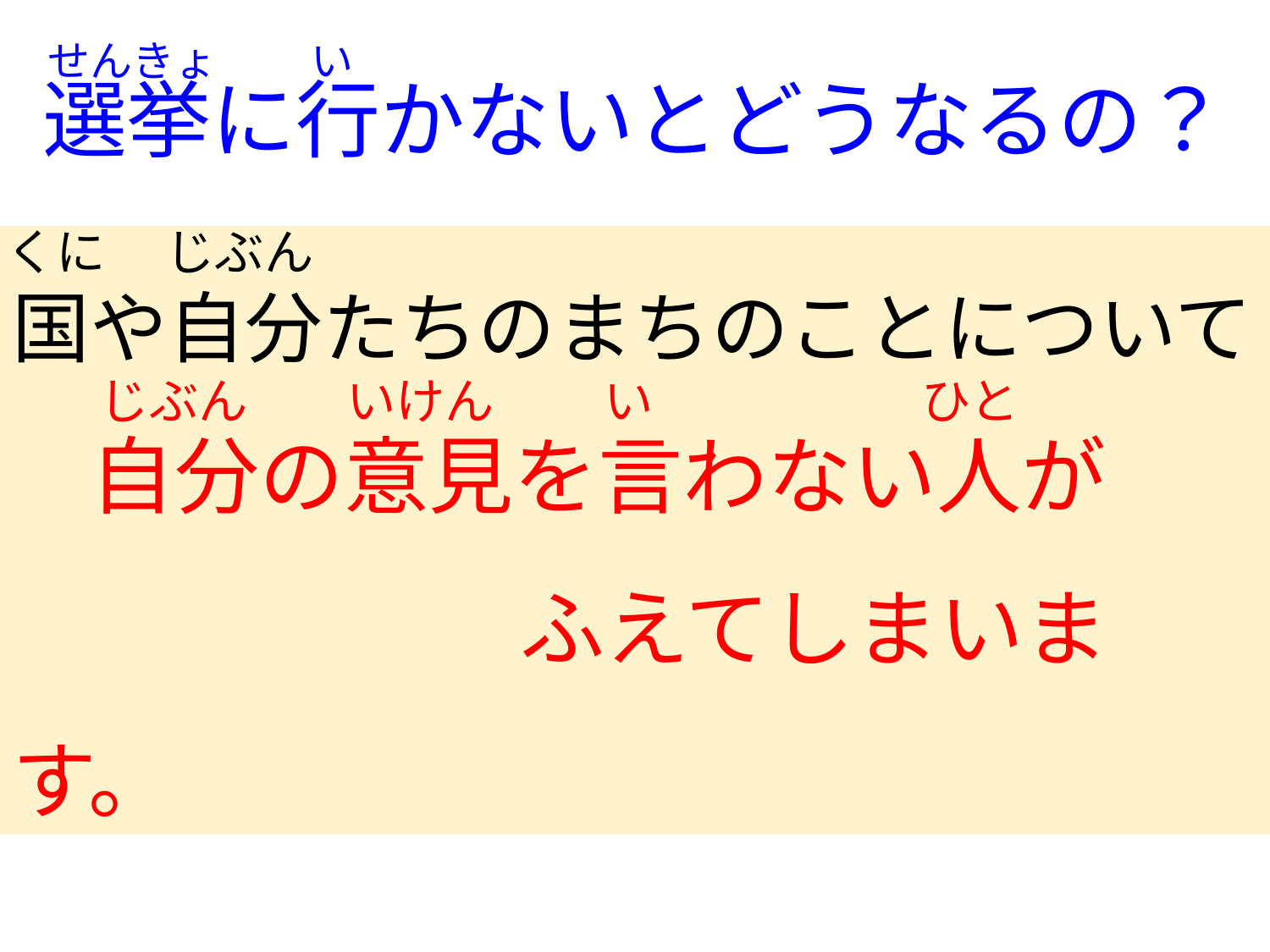

せんきょ　　 い
# 選挙に行かないとどうなるの？
　くに　 じぶん
国や自分たちのまちのことについて
   自分の意見を言わない人が
　　　　　　ふえてしまいます。
　じぶん　　いけん　　 い　　　　　  ひと